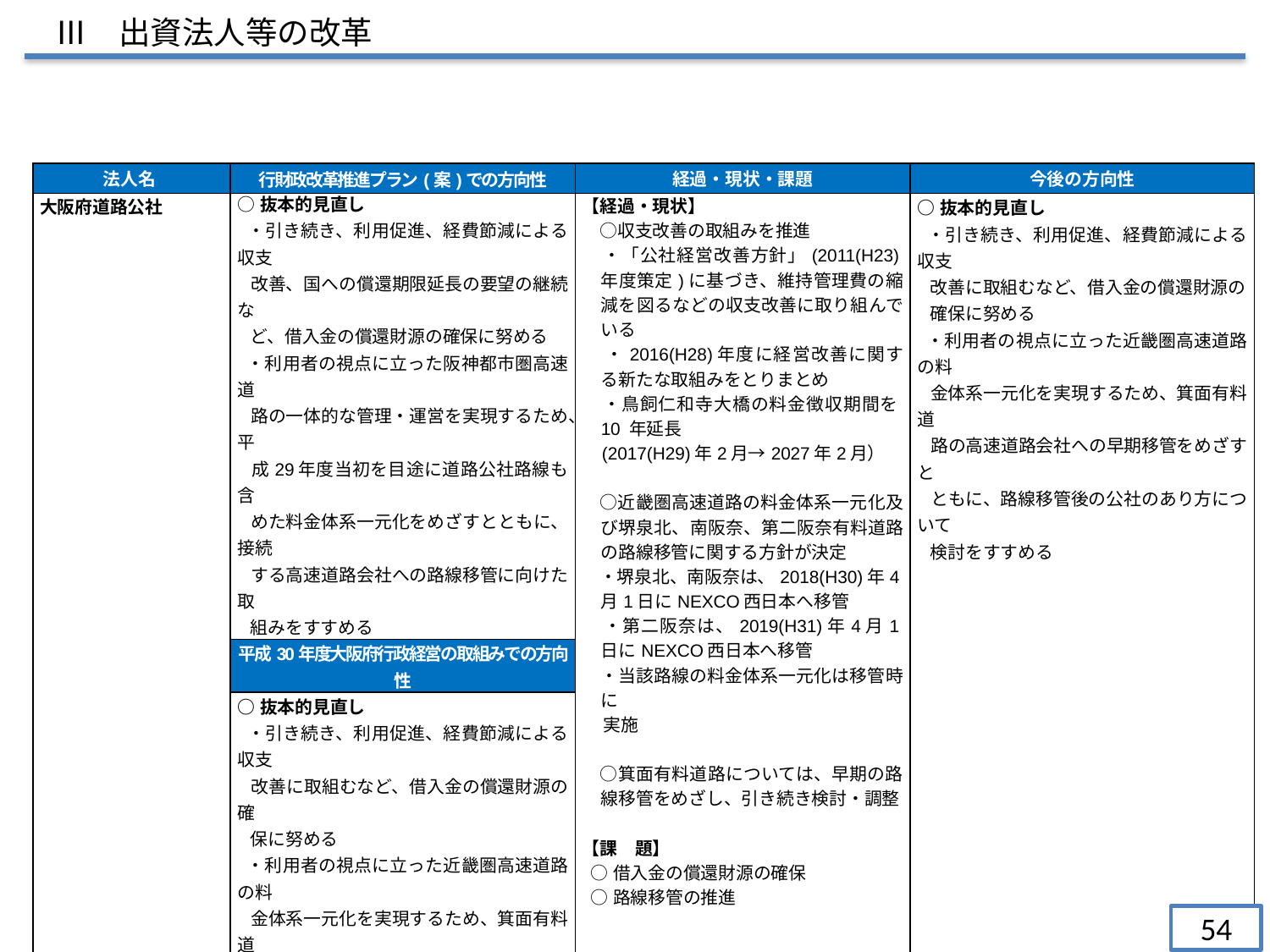

Ⅲ　出資法人等の改革
| 法人名 | 行財政改革推進プラン(案)での方向性 | 経過・現状・課題 | 今後の方向性 |
| --- | --- | --- | --- |
| 大阪府道路公社 | ○抜本的見直し ・引き続き、利用促進、経費節減による収支 改善、国への償還期限延長の要望の継続な ど、借入金の償還財源の確保に努める ・利用者の視点に立った阪神都市圏高速道 路の一体的な管理・運営を実現するため、平 成29年度当初を目途に道路公社路線も含 めた料金体系一元化をめざすとともに、接続 する高速道路会社への路線移管に向けた取 組みをすすめる | 【経過・現状】 　○収支改善の取組みを推進 ・「公社経営改善方針」(2011(H23)年度策定)に基づき、維持管理費の縮減を図るなどの収支改善に取り組んでいる 　 ・2016(H28)年度に経営改善に関する新たな取組みをとりまとめ ・鳥飼仁和寺大橋の料金徴収期間を10 年延長 (2017(H29)年2月→2027年2月） 　 　○近畿圏高速道路の料金体系一元化及び堺泉北、南阪奈、第二阪奈有料道路の路線移管に関する方針が決定 ・堺泉北、南阪奈は、2018(H30)年4月1日にNEXCO西日本へ移管 ・第二阪奈は、2019(H31)年4月1日にNEXCO西日本へ移管 ・当該路線の料金体系一元化は移管時に 実施 　○箕面有料道路については、早期の路線移管をめざし、引き続き検討・調整 【課　題】 ○借入金の償還財源の確保 ○路線移管の推進 | ○抜本的見直し ・引き続き、利用促進、経費節減による収支 改善に取組むなど、借入金の償還財源の 確保に努める ・利用者の視点に立った近畿圏高速道路の料 金体系一元化を実現するため、箕面有料道 路の高速道路会社への早期移管をめざすと ともに、路線移管後の公社のあり方について 検討をすすめる |
|  | 平成30年度大阪府行政経営の取組みでの方向性 |  |  |
|  | ○抜本的見直し ・引き続き、利用促進、経費節減による収支 改善に取組むなど、借入金の償還財源の確 保に努める ・利用者の視点に立った近畿圏高速道路の料 金体系一元化を実現するため、箕面有料道 路の高速道路会社への早期移管をめざすとと もに、路線移管後の公社のあり方について検 討をすすめる |  |  |
54